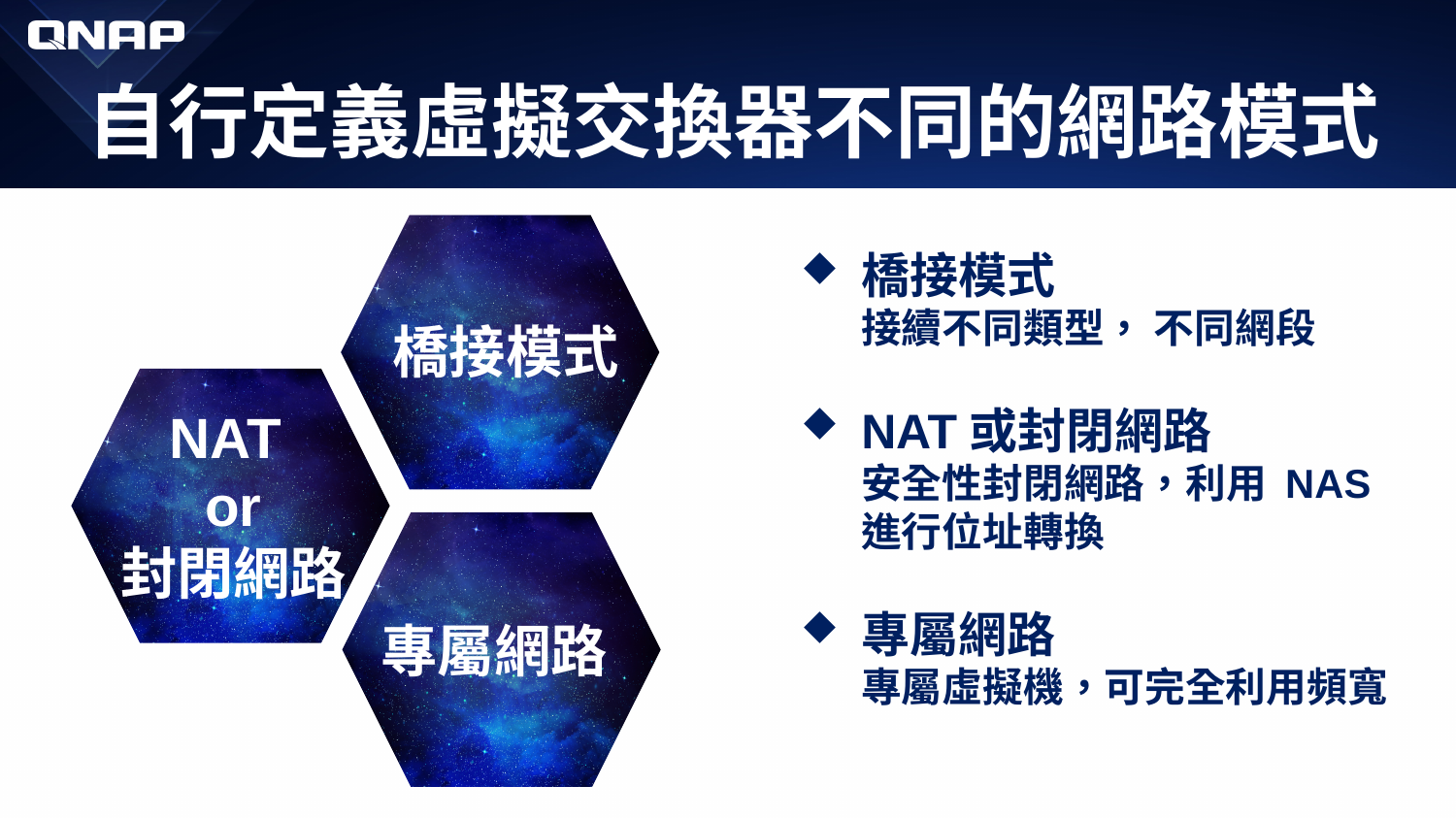

# 自行定義虛擬交換器不同的網路模式

橋接模式
接續不同類型， 不同網段
NAT或封閉網路
安全性封閉網路，利用 NAS 進行位址轉換
專屬網路
專屬虛擬機，可完全利用頻寬
橋接模式

NAT
or
封閉網路

專屬網路